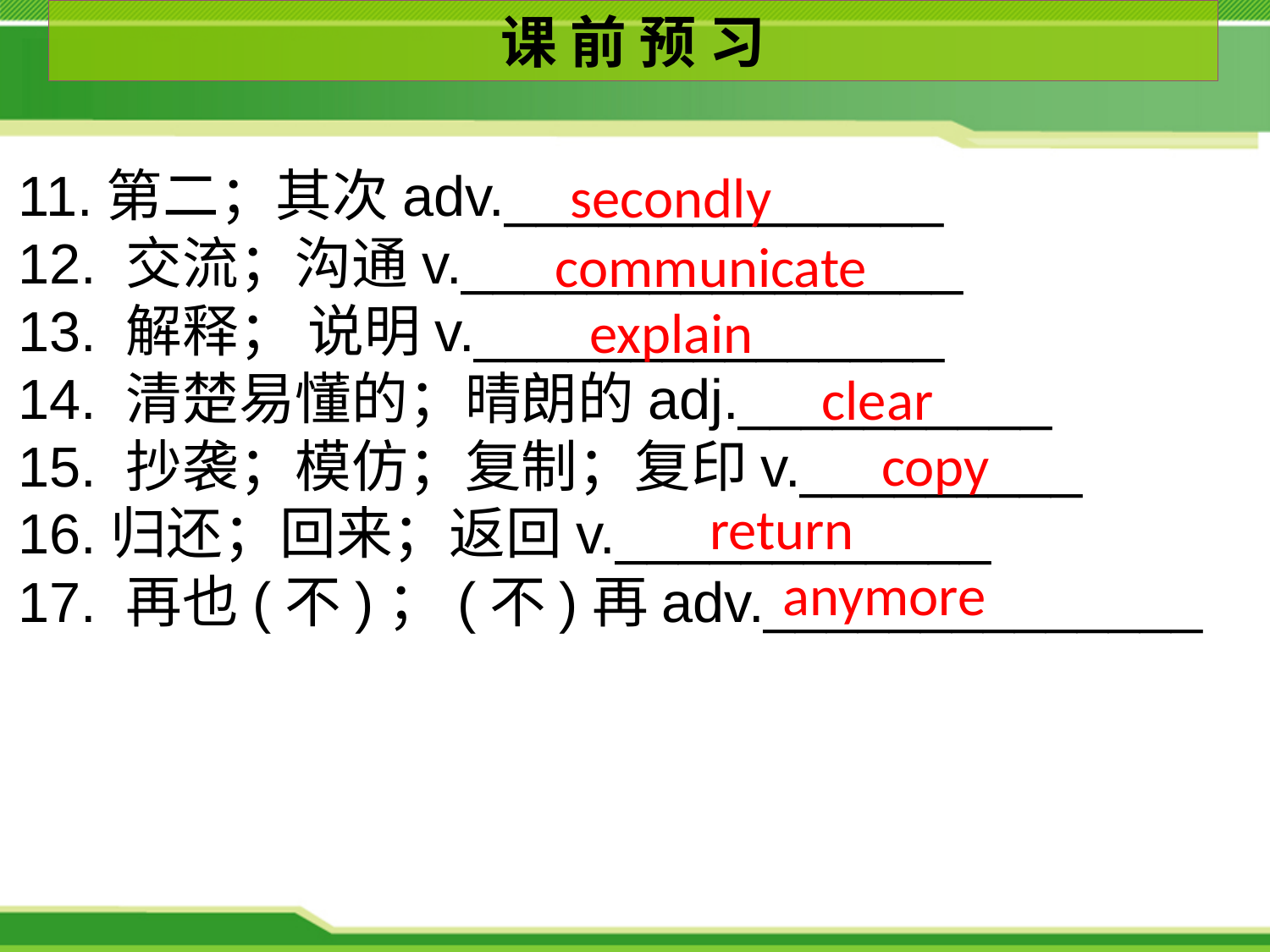

课 前 预 习
11.第二；其次adv.______________
12. 交流；沟通v.________________
13. 解释； 说明v._______________
14. 清楚易懂的；晴朗的adj.__________
15. 抄袭；模仿；复制；复印v._________
16.归还；回来；返回v.____________
17. 再也(不)；(不)再adv.______________
secondly
communicate
explain
clear
copy
return
anymore